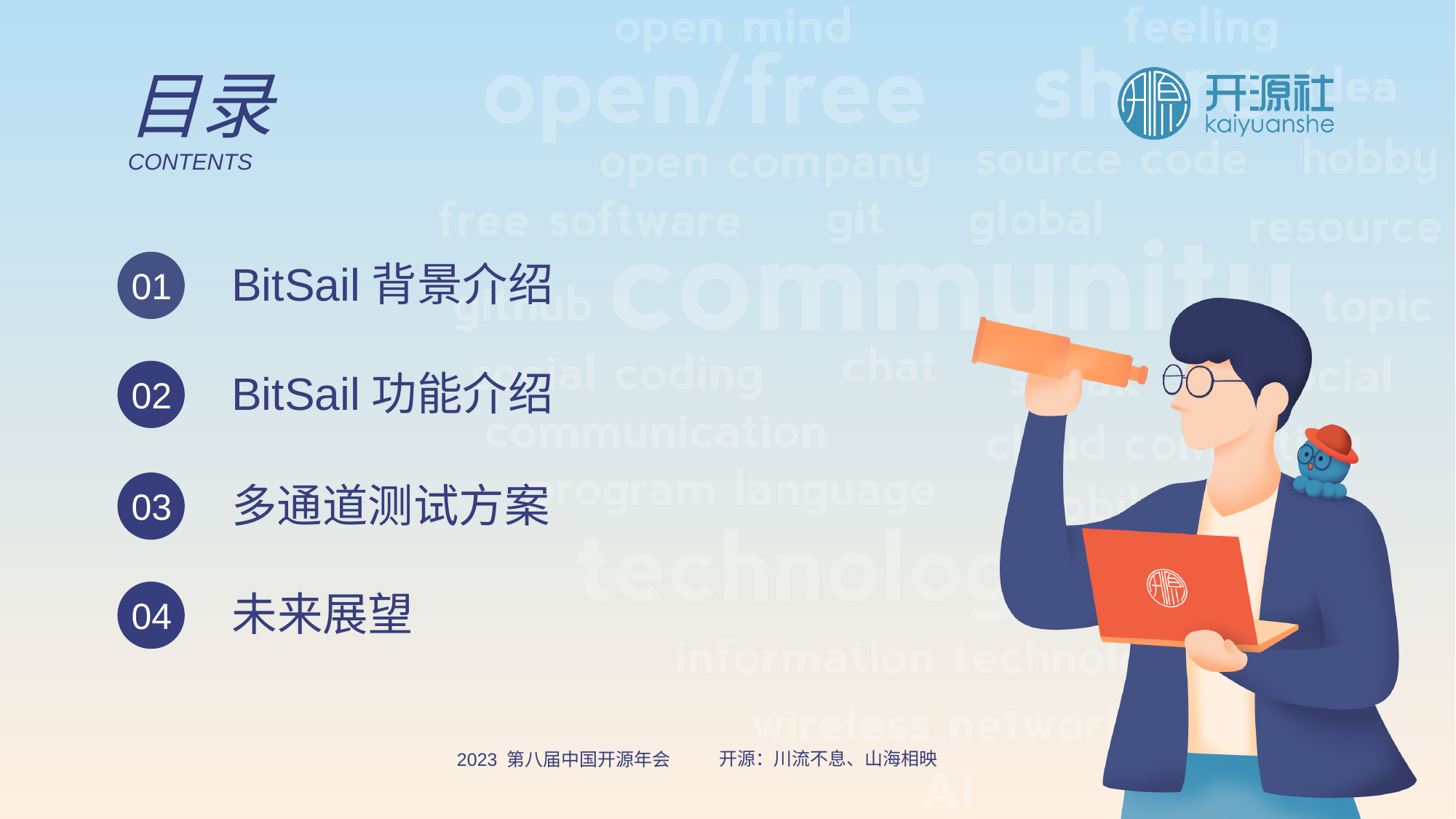

目录
CONTENTS

BitSail背景介绍
01

BitSail功能介绍
02

多通道测试方案
03

未来展望
04